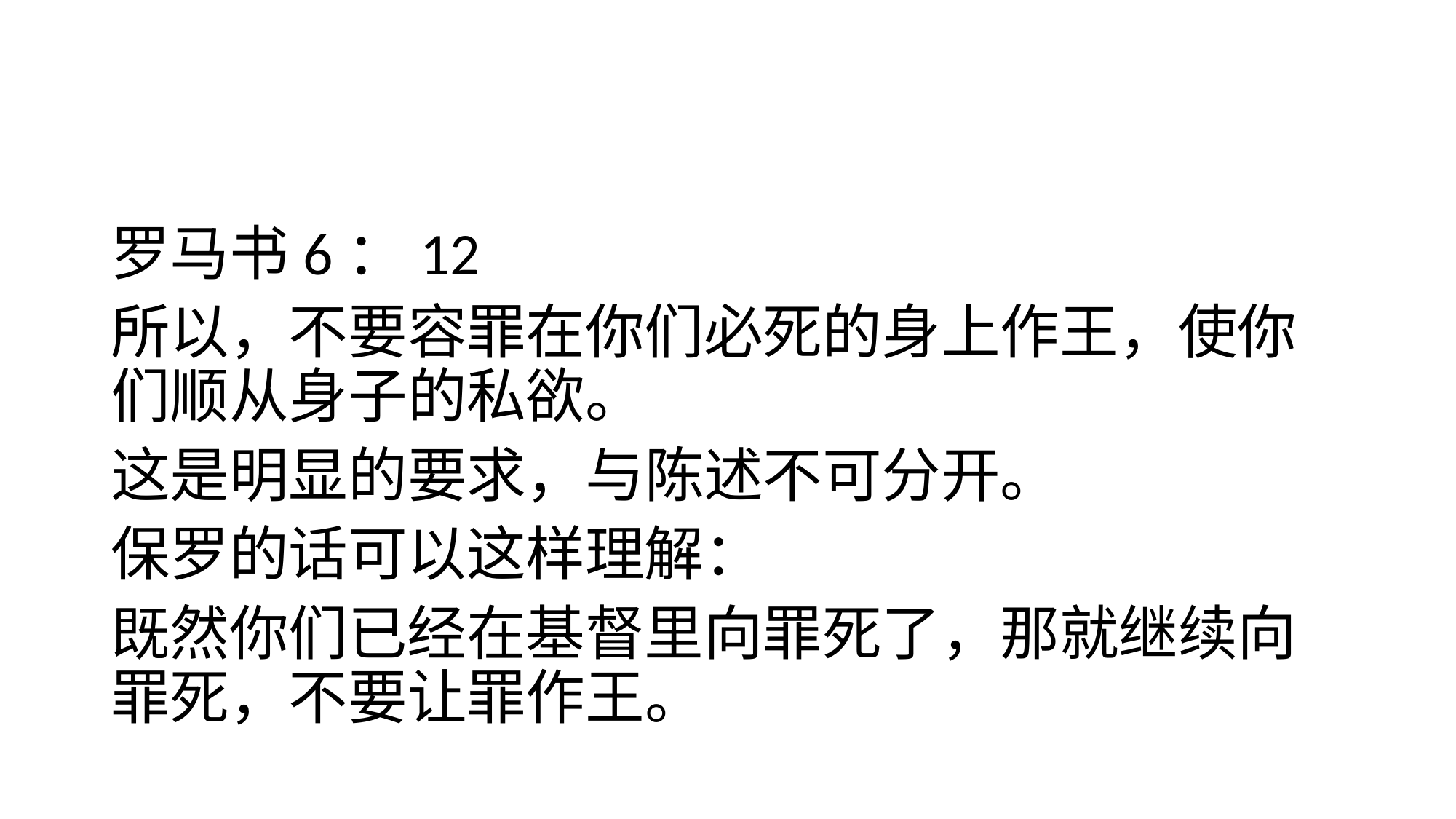

#
罗马书6：12
所以，不要容罪在你们必死的身上作王，使你们顺从身子的私欲。
这是明显的要求，与陈述不可分开。
保罗的话可以这样理解：
既然你们已经在基督里向罪死了，那就继续向罪死，不要让罪作王。